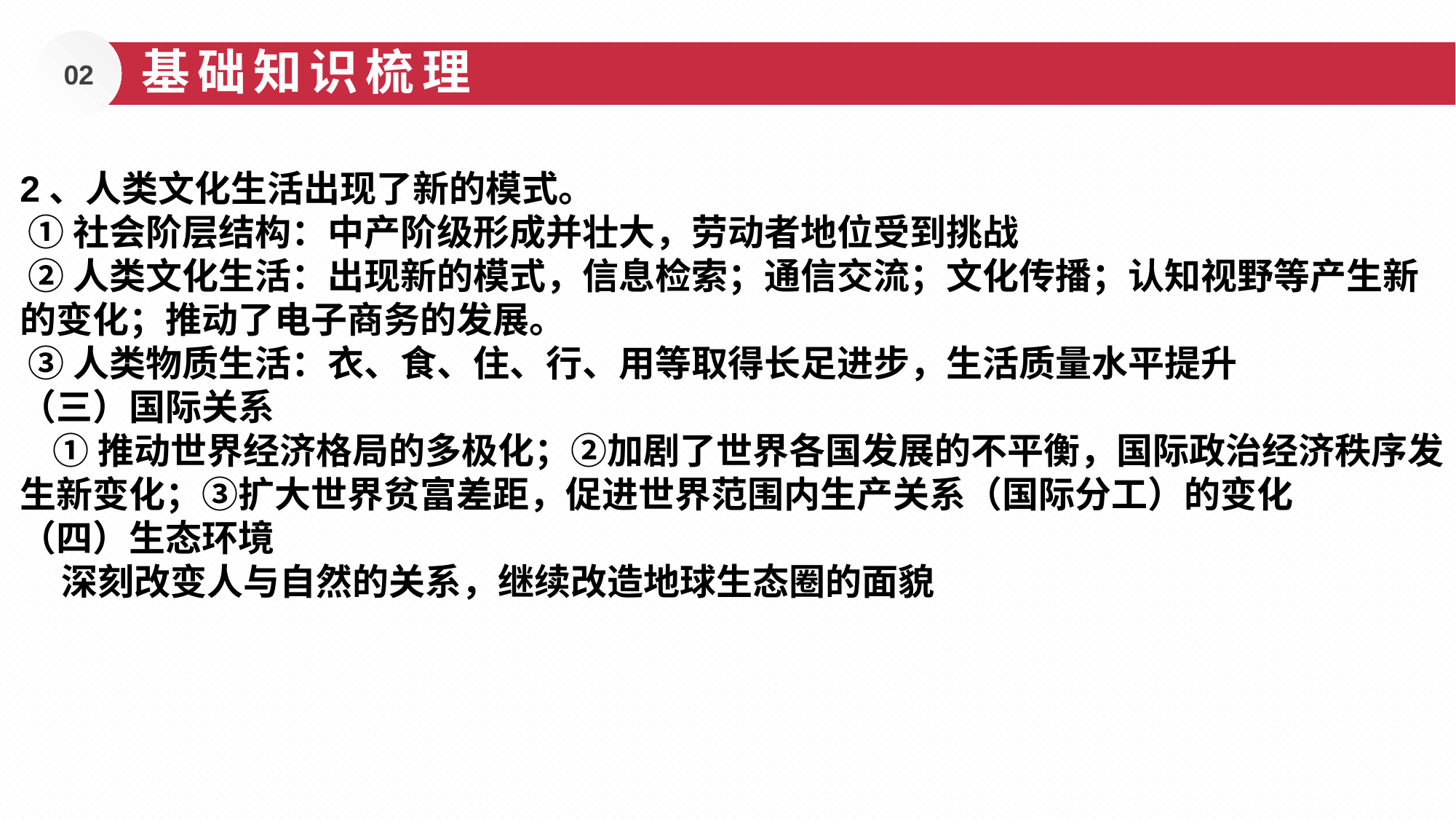

02
基础知识梳理

2、人类文化生活出现了新的模式。
 ①社会阶层结构：中产阶级形成并壮大，劳动者地位受到挑战
 ②人类文化生活：出现新的模式，信息检索；通信交流；文化传播；认知视野等产生新的变化；推动了电子商务的发展。
 ③人类物质生活：衣、食、住、行、用等取得长足进步，生活质量水平提升
（三）国际关系
    ①推动世界经济格局的多极化；②加剧了世界各国发展的不平衡，国际政治经济秩序发生新变化；③扩大世界贫富差距，促进世界范围内生产关系（国际分工）的变化
（四）生态环境
    深刻改变人与自然的关系，继续改造地球生态圈的面貌